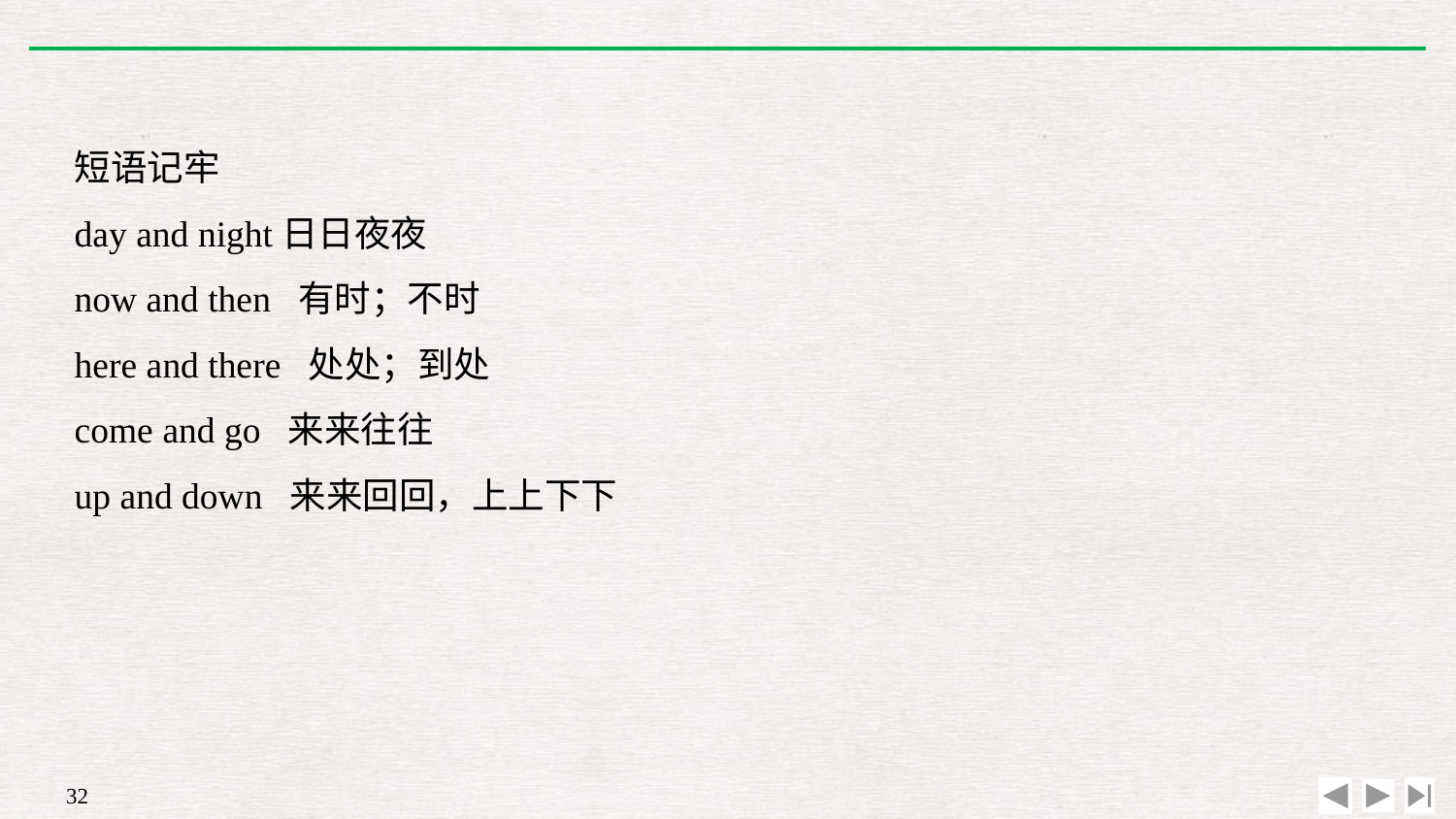

短语记牢
day and night日日夜夜
now and then  有时；不时
here and there  处处；到处
come and go  来来往往
up and down  来来回回，上上下下